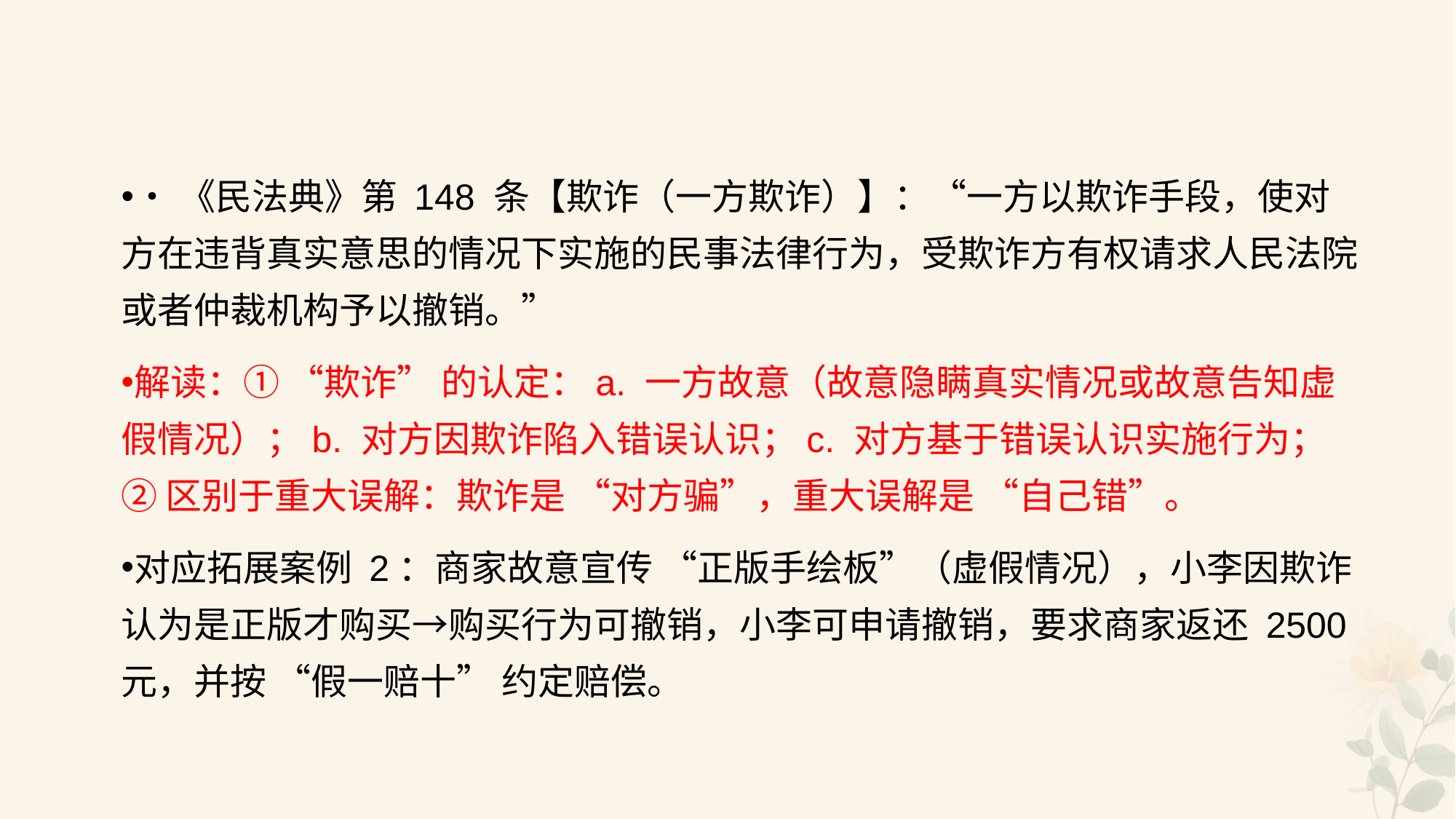

#
•《民法典》第 148 条【欺诈（一方欺诈）】：“一方以欺诈手段，使对方在违背真实意思的情况下实施的民事法律行为，受欺诈方有权请求人民法院或者仲裁机构予以撤销。”
解读：① “欺诈” 的认定：a. 一方故意（故意隐瞒真实情况或故意告知虚假情况）；b. 对方因欺诈陷入错误认识；c. 对方基于错误认识实施行为；② 区别于重大误解：欺诈是 “对方骗”，重大误解是 “自己错”。
对应拓展案例 2：商家故意宣传 “正版手绘板”（虚假情况），小李因欺诈认为是正版才购买→购买行为可撤销，小李可申请撤销，要求商家返还 2500 元，并按 “假一赔十” 约定赔偿。